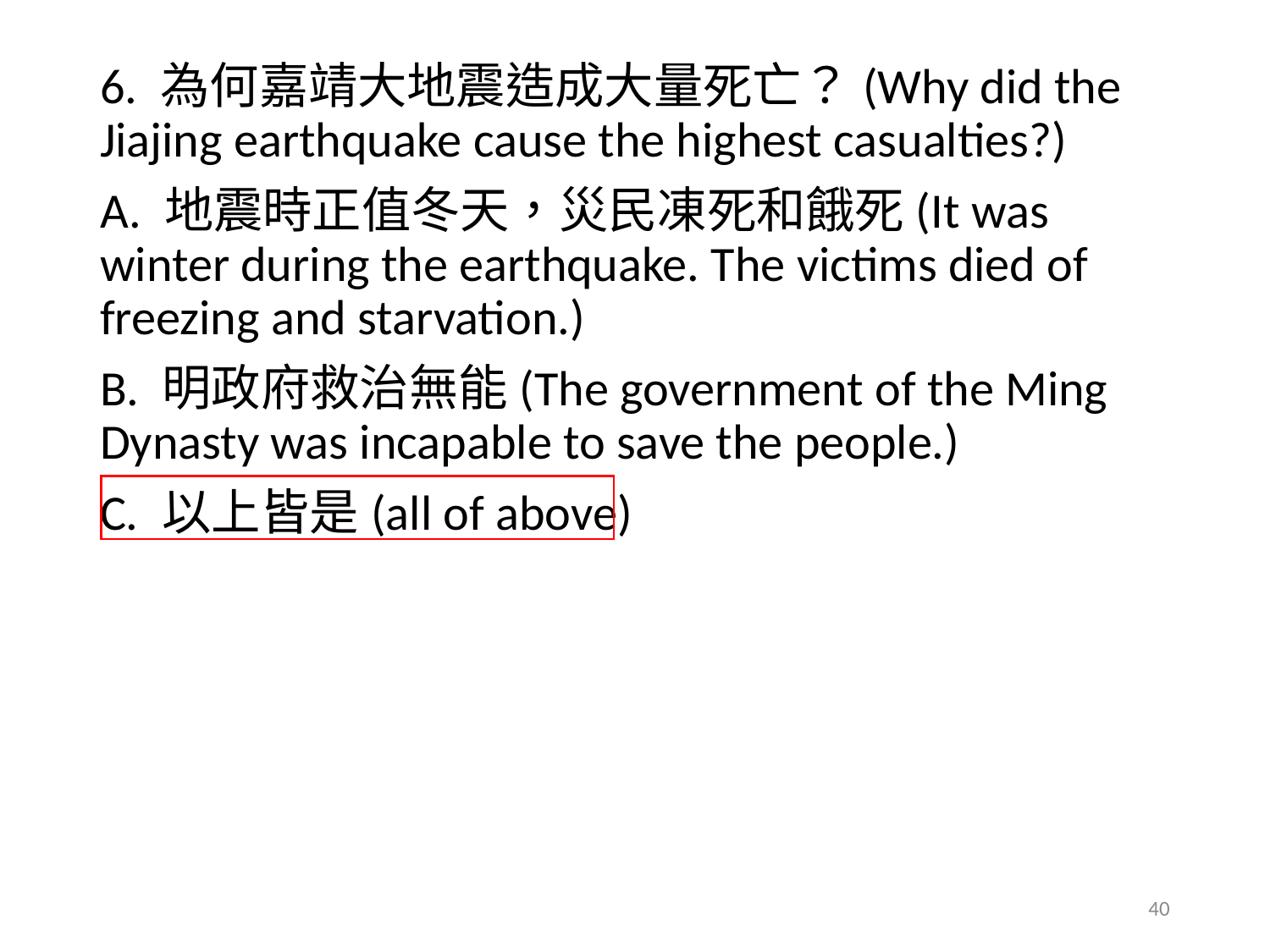

6. 為何嘉靖大地震造成大量死亡？(Why did the Jiajing earthquake cause the highest casualties?)
A. 地震時正值冬天，災民凍死和餓死(It was winter during the earthquake. The victims died of freezing and starvation.)
B. 明政府救治無能(The government of the Ming Dynasty was incapable to save the people.)
C. 以上皆是(all of above)

40